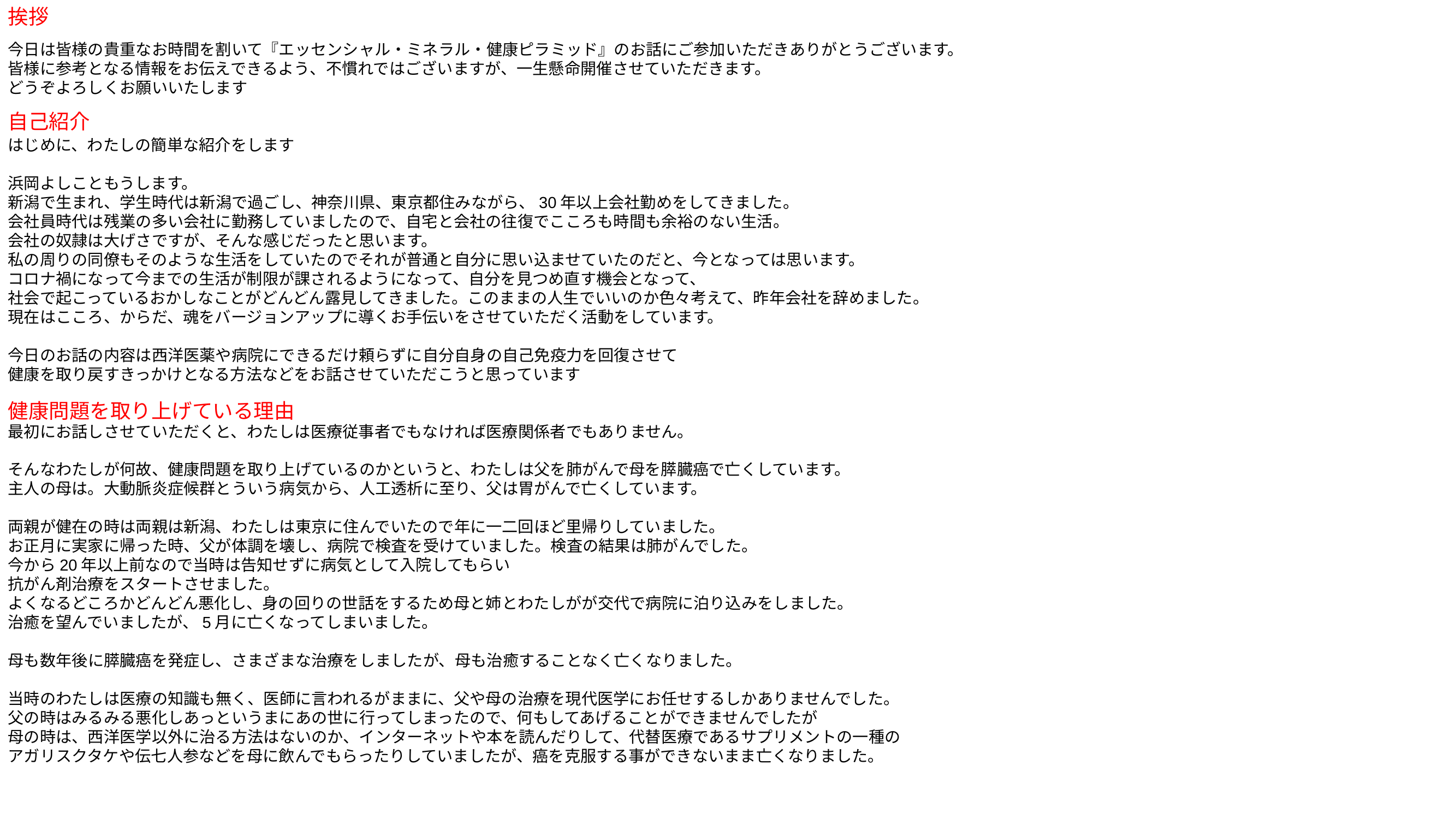

挨拶

今日は皆様の貴重なお時間を割いて『エッセンシャル・ミネラル・健康ピラミッド』のお話にご参加いただきありがとうございます。
皆様に参考となる情報をお伝えできるよう、不慣れではございますが、一生懸命開催させていただきます。
どうぞよろしくお願いいたします

はじめに、わたしの簡単な紹介をします

浜岡よしこともうします。
新潟で生まれ、学生時代は新潟で過ごし、神奈川県、東京都住みながら、30年以上会社勤めをしてきました。
会社員時代は残業の多い会社に勤務していましたので、自宅と会社の往復でこころも時間も余裕のない生活。
会社の奴隷は大げさですが、そんな感じだったと思います。
私の周りの同僚もそのような生活をしていたのでそれが普通と自分に思い込ませていたのだと、今となっては思います。
コロナ禍になって今までの生活が制限が課されるようになって、自分を見つめ直す機会となって、
社会で起こっているおかしなことがどんどん露見してきました。このままの人生でいいのか色々考えて、昨年会社を辞めました。
現在はこころ、からだ、魂をバージョンアップに導くお手伝いをさせていただく活動をしています。

今日のお話の内容は西洋医薬や病院にできるだけ頼らずに自分自身の自己免疫力を回復させて
健康を取り戻すきっかけとなる方法などをお話させていただこうと思っています

最初にお話しさせていただくと、わたしは医療従事者でもなければ医療関係者でもありません。

そんなわたしが何故、健康問題を取り上げているのかというと、わたしは父を肺がんで母を膵臓癌で亡くしています。
主人の母は。大動脈炎症候群とういう病気から、人工透析に至り、父は胃がんで亡くしています。

両親が健在の時は両親は新潟、わたしは東京に住んでいたので年に一二回ほど里帰りしていました。
お正月に実家に帰った時、父が体調を壊し、病院で検査を受けていました。検査の結果は肺がんでした。
今から20年以上前なので当時は告知せずに病気として入院してもらい
抗がん剤治療をスタートさせました。
よくなるどころかどんどん悪化し、身の回りの世話をするため母と姉とわたしがが交代で病院に泊り込みをしました。
治癒を望んでいましたが、5月に亡くなってしまいました。

母も数年後に膵臓癌を発症し、さまざまな治療をしましたが、母も治癒することなく亡くなりました。

当時のわたしは医療の知識も無く、医師に言われるがままに、父や母の治療を現代医学にお任せするしかありませんでした。
父の時はみるみる悪化しあっというまにあの世に行ってしまったので、何もしてあげることができませんでしたが
母の時は、西洋医学以外に治る方法はないのか、インターネットや本を読んだりして、代替医療であるサプリメントの一種の
アガリスクタケや伝七人参などを母に飲んでもらったりしていましたが、癌を克服する事ができないまま亡くなりました。

自己紹介
健康問題を取り上げている理由